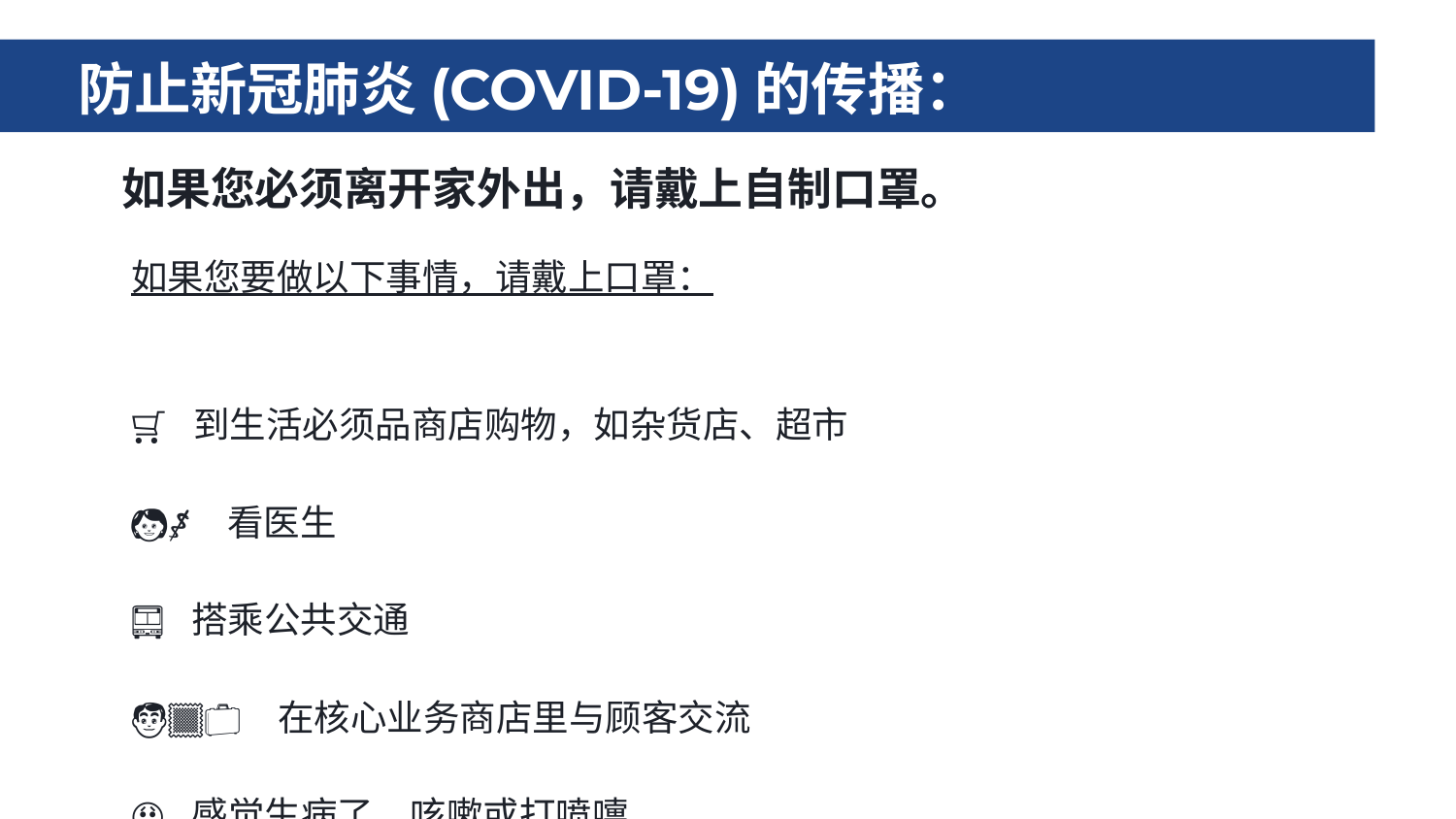

防止新冠肺炎(COVID-19)的传播：
如果您必须离开家外出，请戴上自制口罩。

如果您要做以下事情，请戴上口罩：

🛒  到生活必须品商店购物，如杂货店、超市
👩‍⚕️   看医生
🚍  搭乘公共交通
👨🏽‍💼   在核心业务商店里与顾客交流
🤒  感觉生病了，咳嗽或打喷嚏